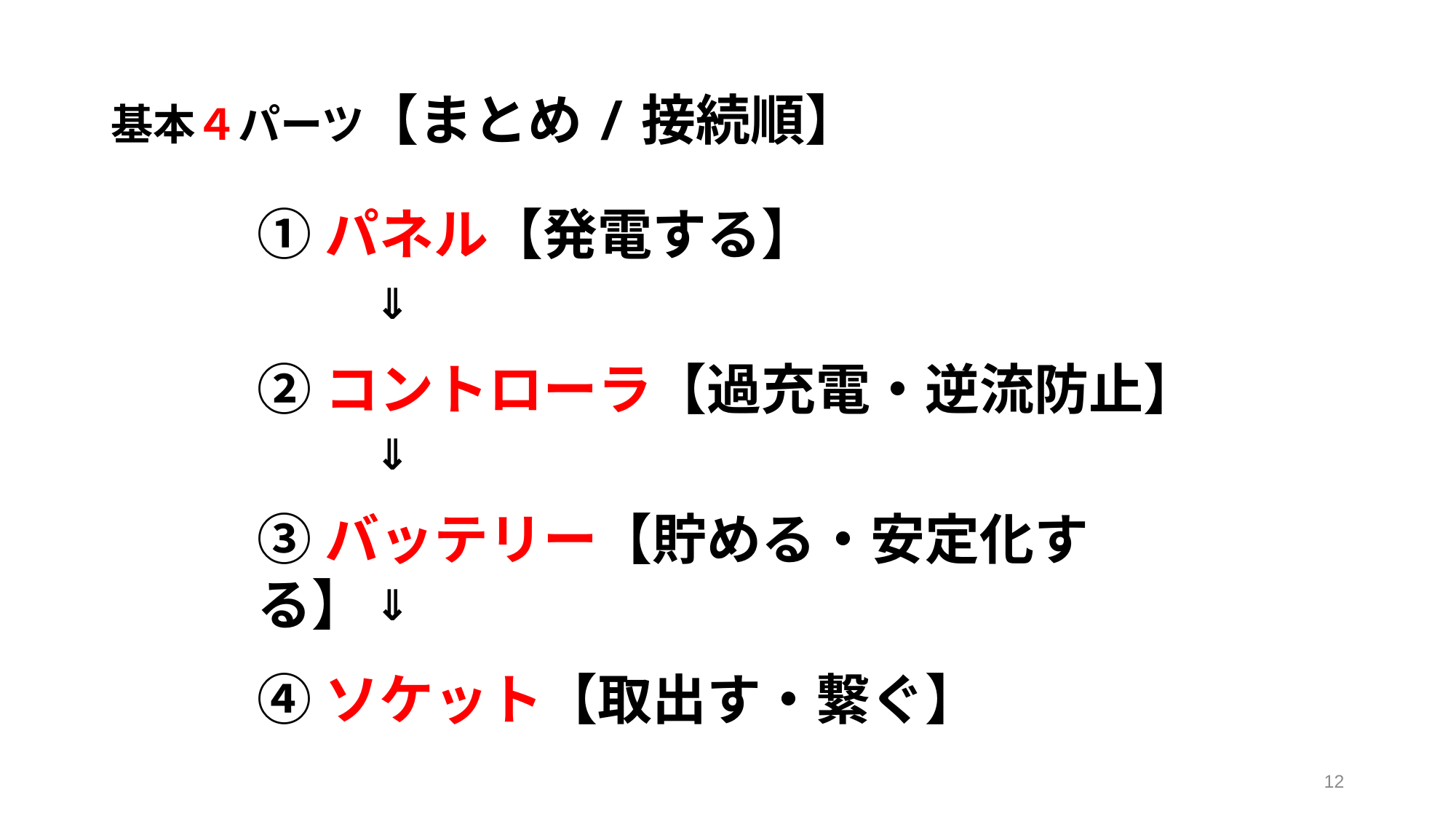

# 基本４パーツ【まとめ/接続順】
①パネル【発電する】
⇒
②コントローラ【過充電・逆流防止】
⇒
③バッテリー【貯める・安定化する】
⇒
④ソケット【取出す・繋ぐ】
12